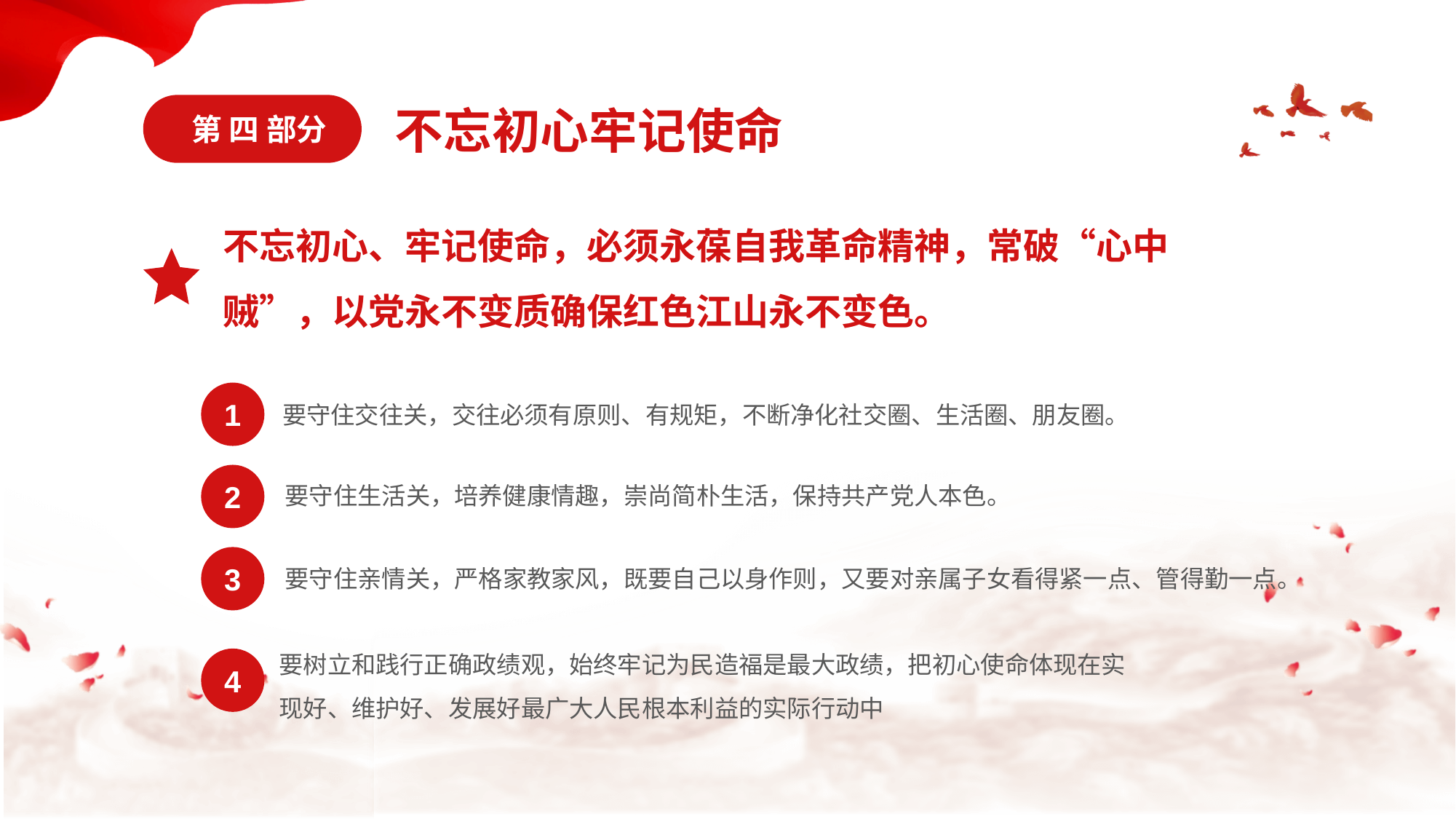

第 四 部分
不忘初心牢记使命
不忘初心、牢记使命，必须永葆自我革命精神，常破“心中贼”，以党永不变质确保红色江山永不变色。

1
要守住交往关，交往必须有原则、有规矩，不断净化社交圈、生活圈、朋友圈。
2
要守住生活关，培养健康情趣，崇尚简朴生活，保持共产党人本色。
3
要守住亲情关，严格家教家风，既要自己以身作则，又要对亲属子女看得紧一点、管得勤一点。
要树立和践行正确政绩观，始终牢记为民造福是最大政绩，把初心使命体现在实现好、维护好、发展好最广大人民根本利益的实际行动中
4